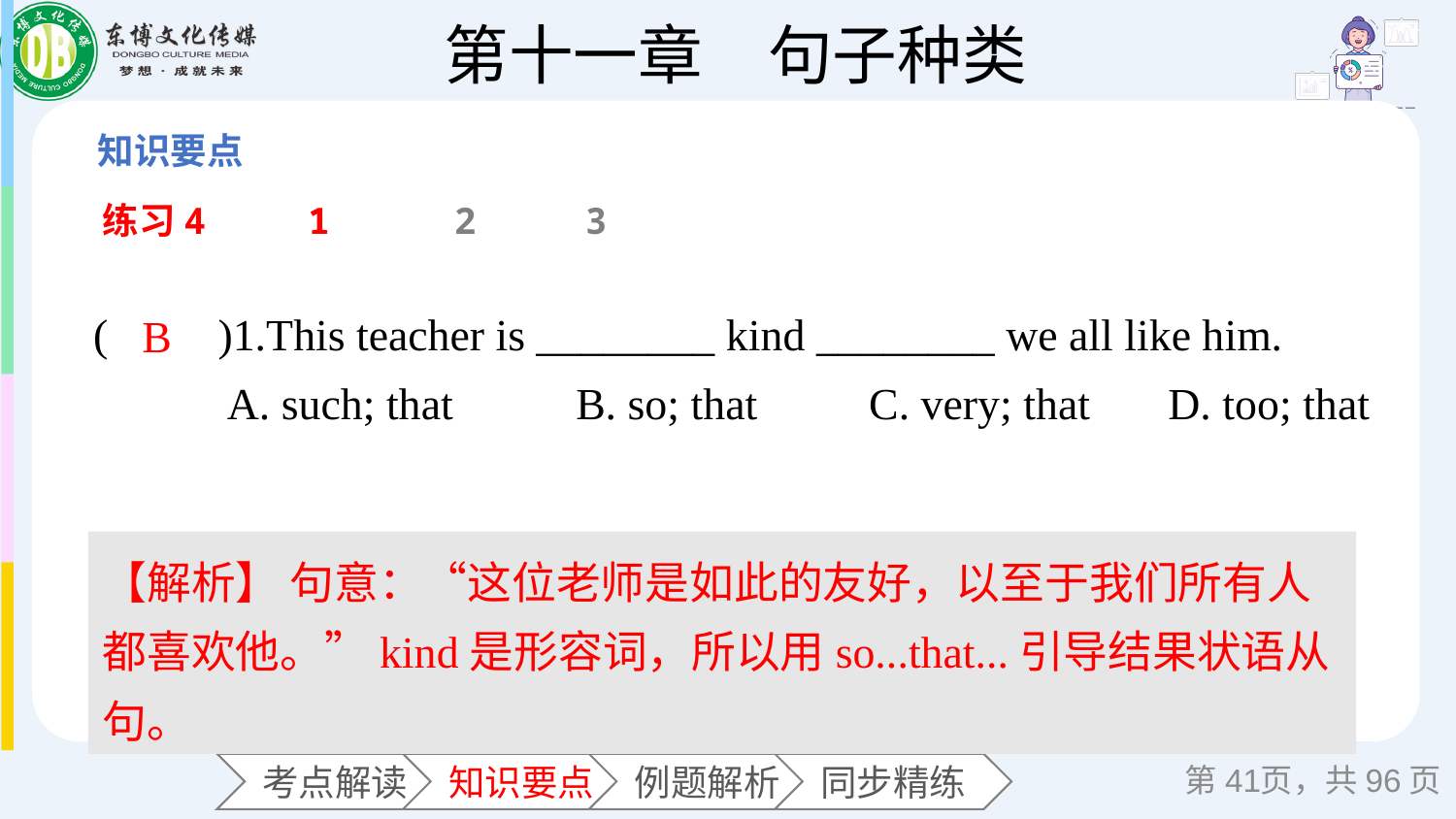

练习4
1
2
3
(　　)1.This teacher is ________ kind ________ we all like him.
            A. such; that           B. so; that          C. very; that       D. too; that
B
【解析】 句意：“这位老师是如此的友好，以至于我们所有人都喜欢他。”kind是形容词，所以用so...that...引导结果状语从句。
第41页，共96页